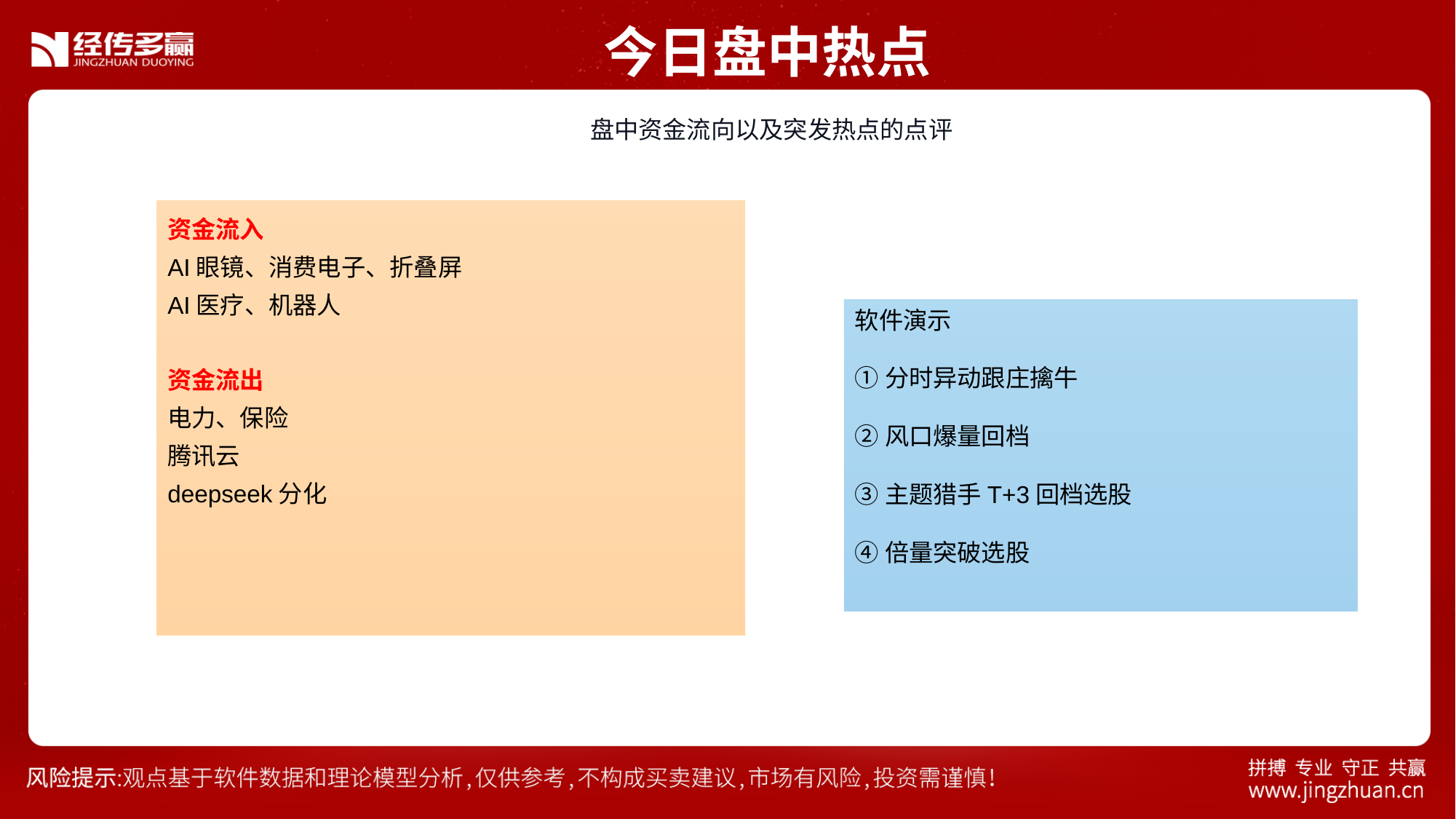

今日盘中热点
          盘中资金流向以及突发热点的点评
资金流入
AI眼镜、消费电子、折叠屏
AI医疗、机器人

资金流出
电力、保险
腾讯云
deepseek分化

软件演示

①分时异动跟庄擒牛

②风口爆量回档

③主题猎手T+3回档选股

④倍量突破选股